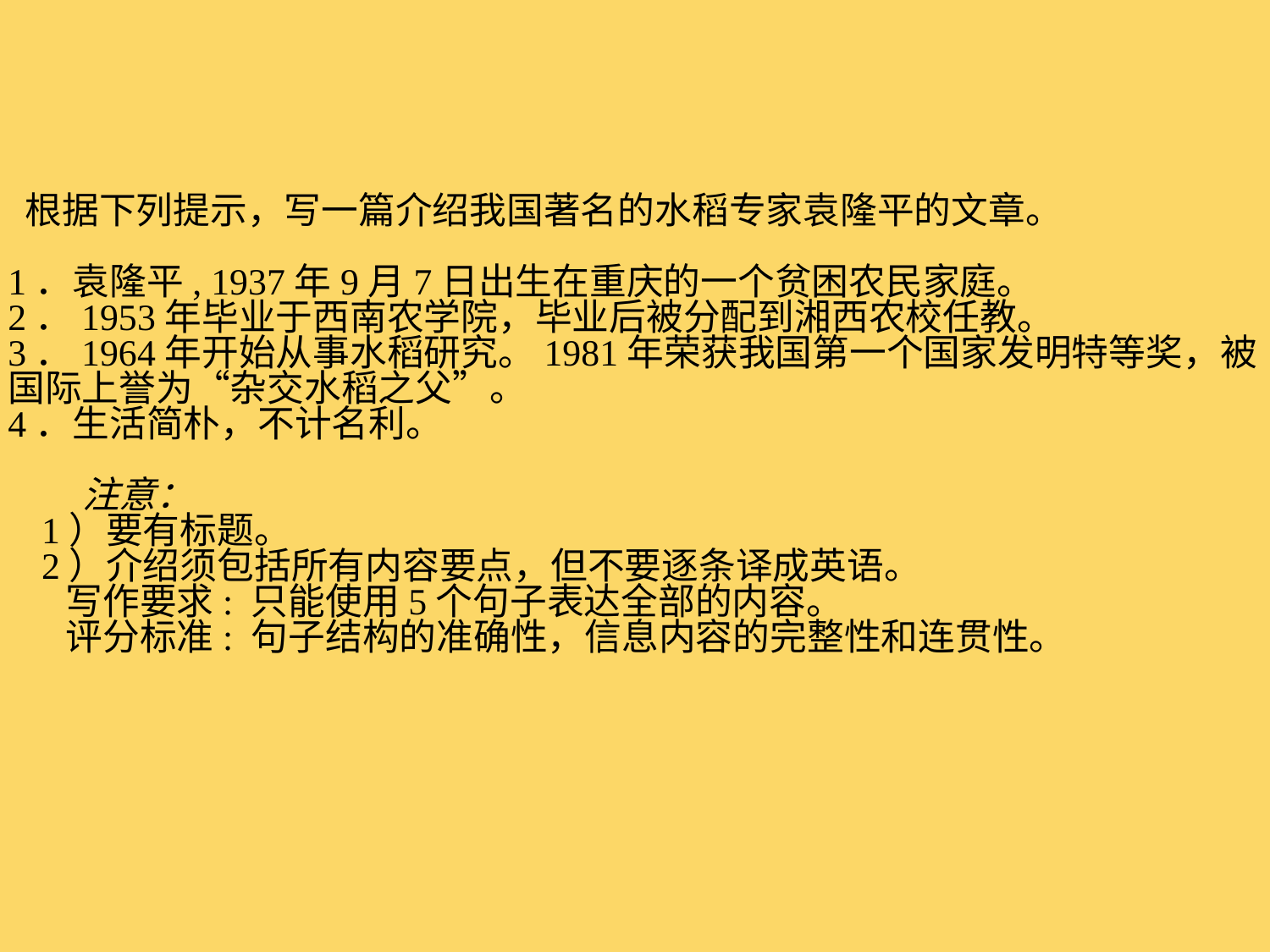

根据下列提示，写一篇介绍我国著名的水稻专家袁隆平的文章。
1．袁隆平, 1937年9月7日出生在重庆的一个贫困农民家庭。
2．1953年毕业于西南农学院，毕业后被分配到湘西农校任教。
3．1964年开始从事水稻研究。1981年荣获我国第一个国家发明特等奖，被国际上誉为“杂交水稻之父”。
4．生活简朴，不计名利。
         注意：
   1）要有标题。
   2）介绍须包括所有内容要点，但不要逐条译成英语。
       写作要求: 只能使用5个句子表达全部的内容。
       评分标准: 句子结构的准确性，信息内容的完整性和连贯性。